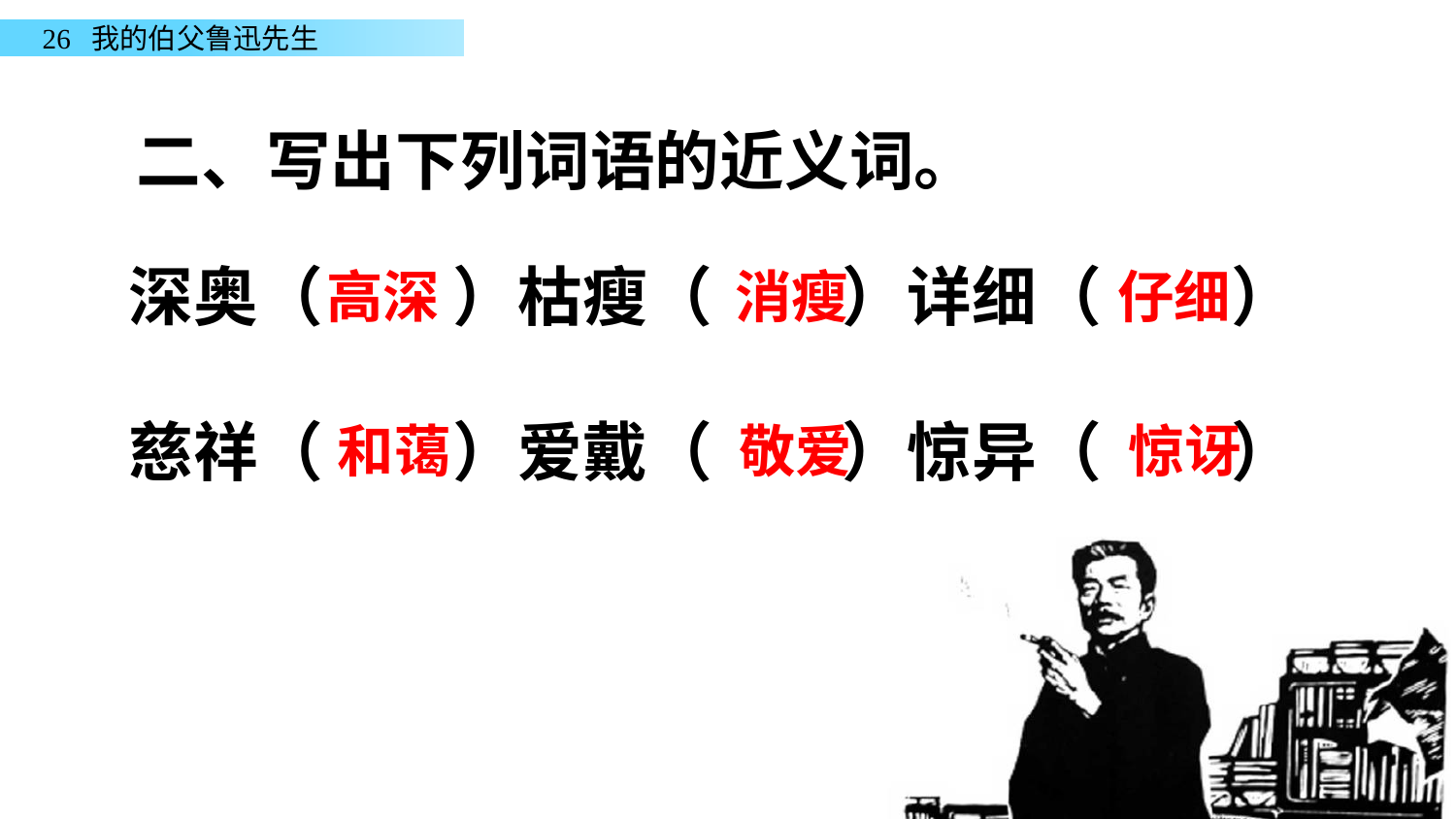

二、写出下列词语的近义词。
高深
消瘦
仔细
深奥（    ）枯瘦（    ）详细（    ）

慈祥（    ）爱戴（    ）惊异（    ）
和蔼
敬爱
惊讶